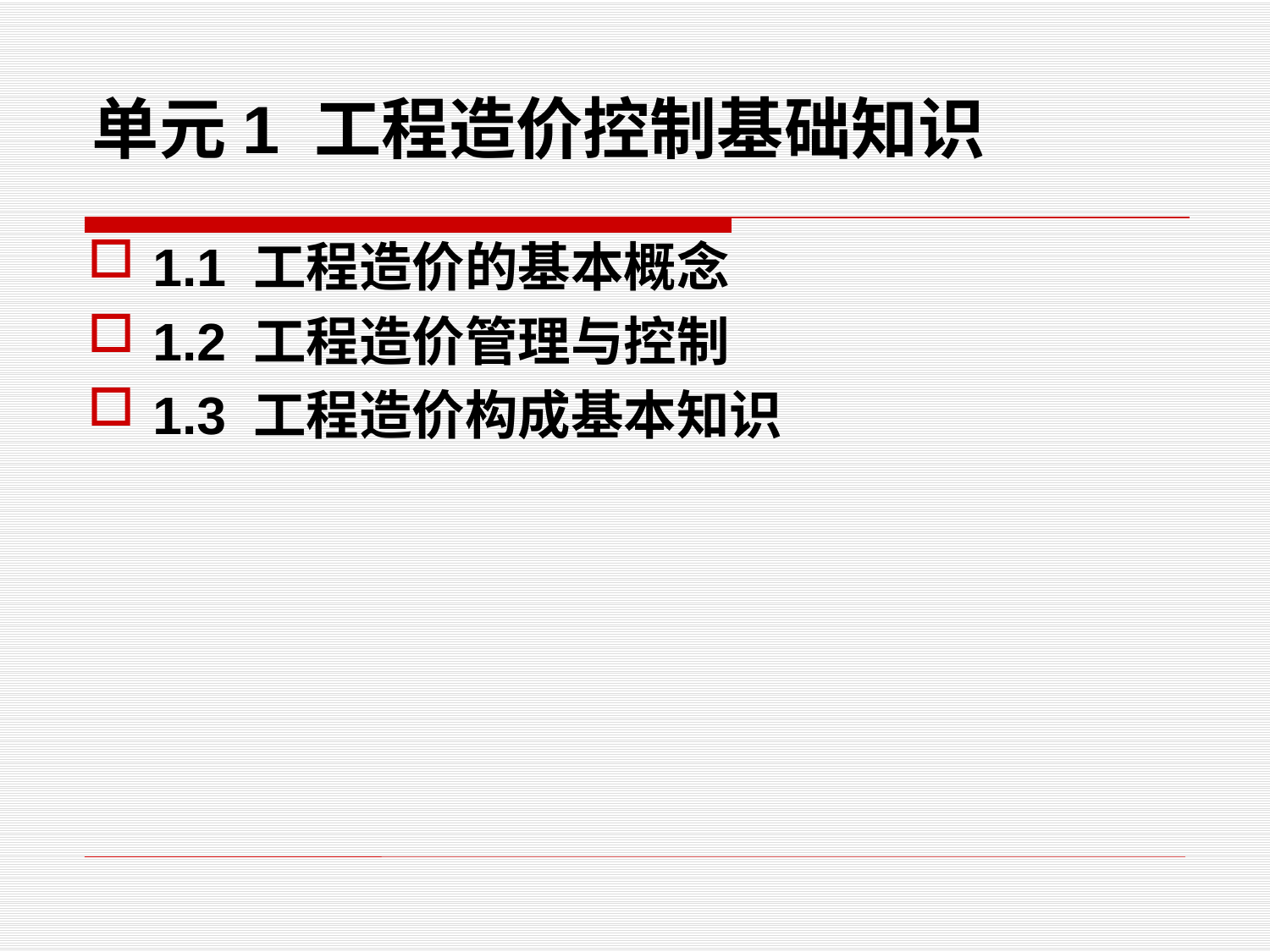

# 单元1 工程造价控制基础知识
1.1 工程造价的基本概念
1.2 工程造价管理与控制
1.3 工程造价构成基本知识